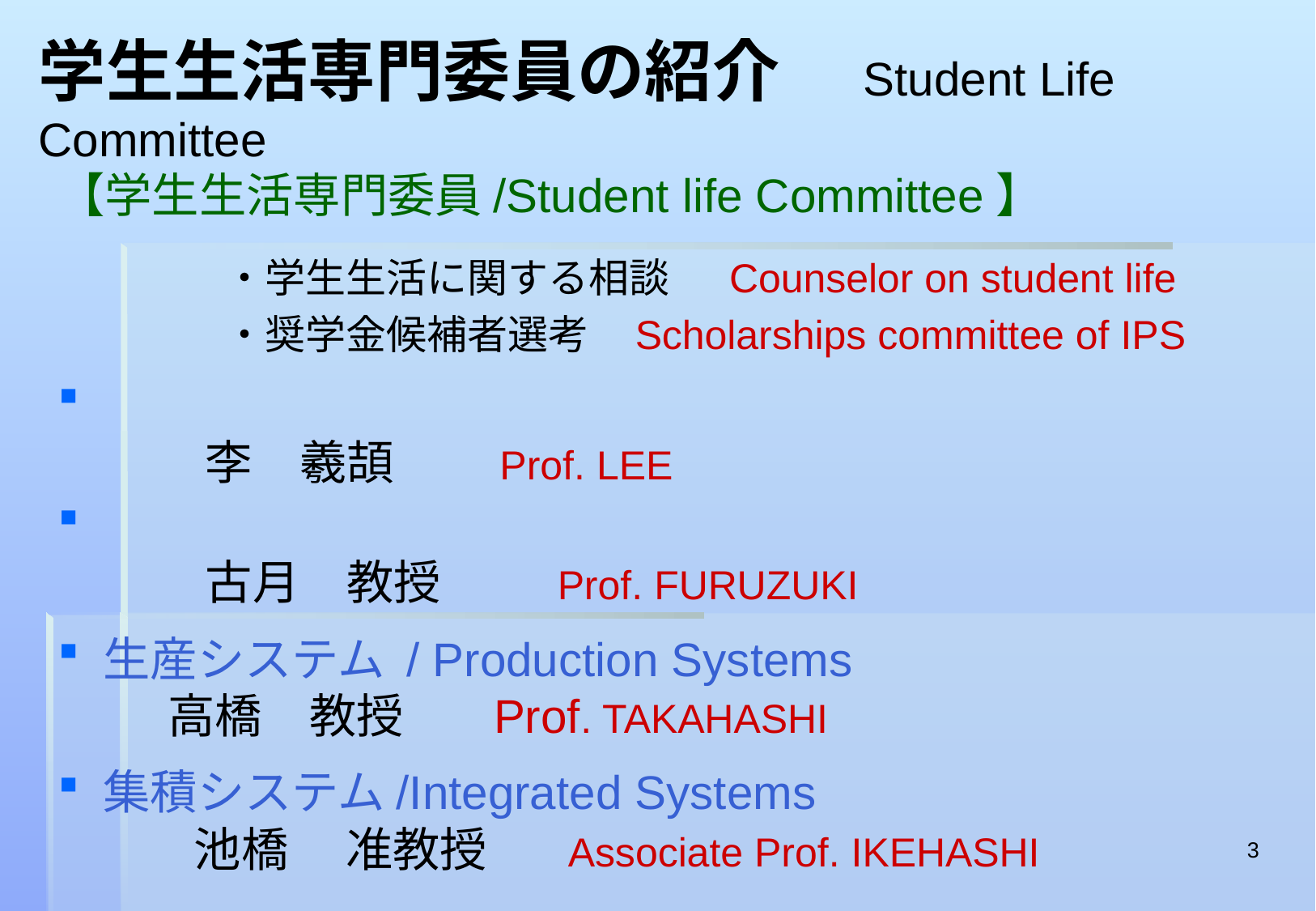

# 学生生活専門委員の紹介　Student Life Committee
【学生生活専門委員/Student life Committee】
	 	・学生生活に関する相談 　Counselor on student life
		・奨学金候補者選考    Scholarships committee of IPS

教務主任（学生担当）/ Associate Dean of Student affairs
    　　李　羲頡　　Prof. LEE

情報アーキテクチャ / Information Architecture
    　　古月　教授 　　Prof. FURUZUKI
生産システム / Production Systems
　      高橋　教授  　 Prof. TAKAHASHI
集積システム/Integrated Systems
　　    池橋　 准教授  　 Associate Prof. IKEHASHI
3